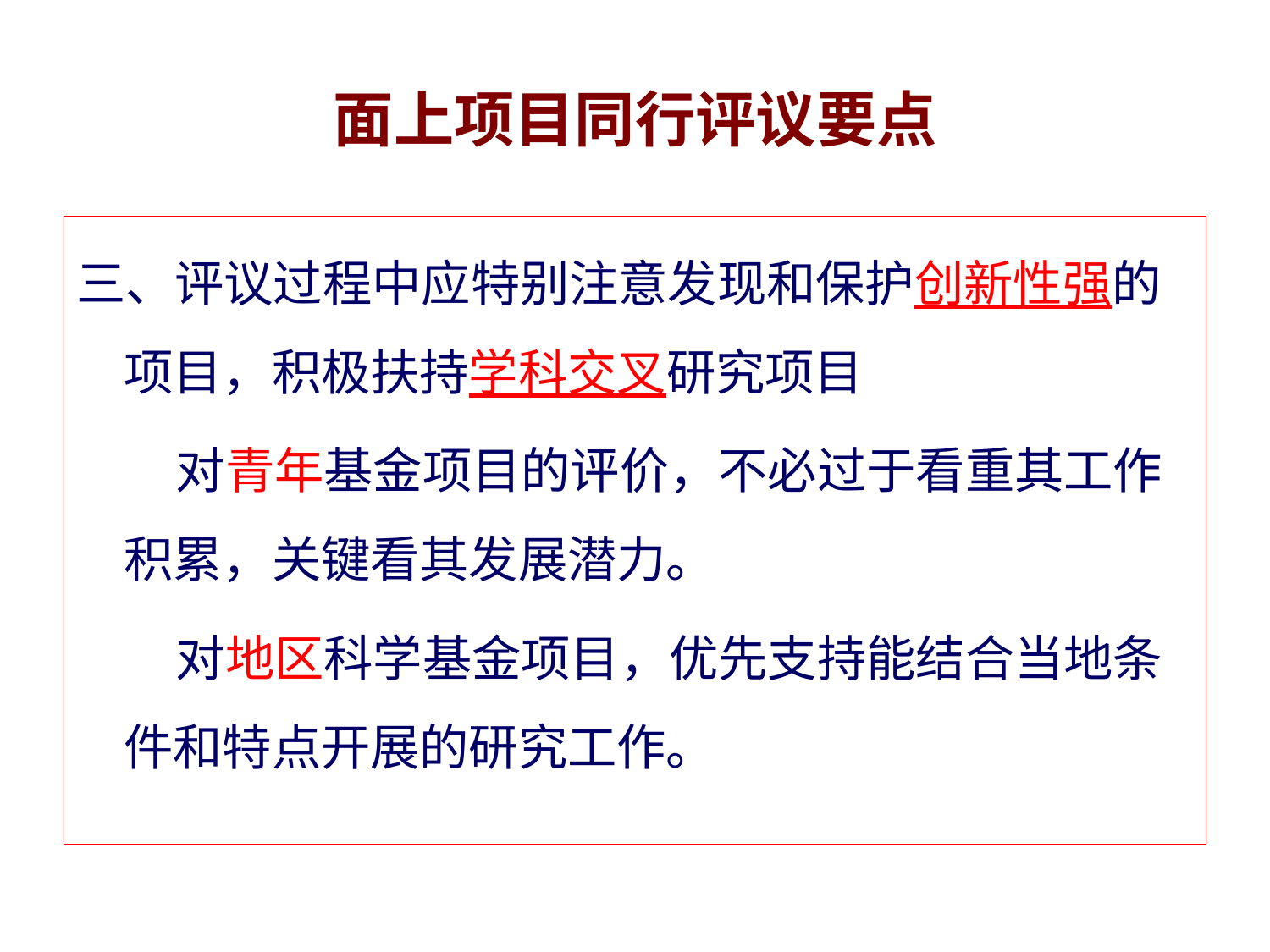

# 面上项目同行评议要点
三、评议过程中应特别注意发现和保护创新性强的项目，积极扶持学科交叉研究项目
        对青年基金项目的评价，不必过于看重其工作积累，关键看其发展潜力。
        对地区科学基金项目，优先支持能结合当地条件和特点开展的研究工作。